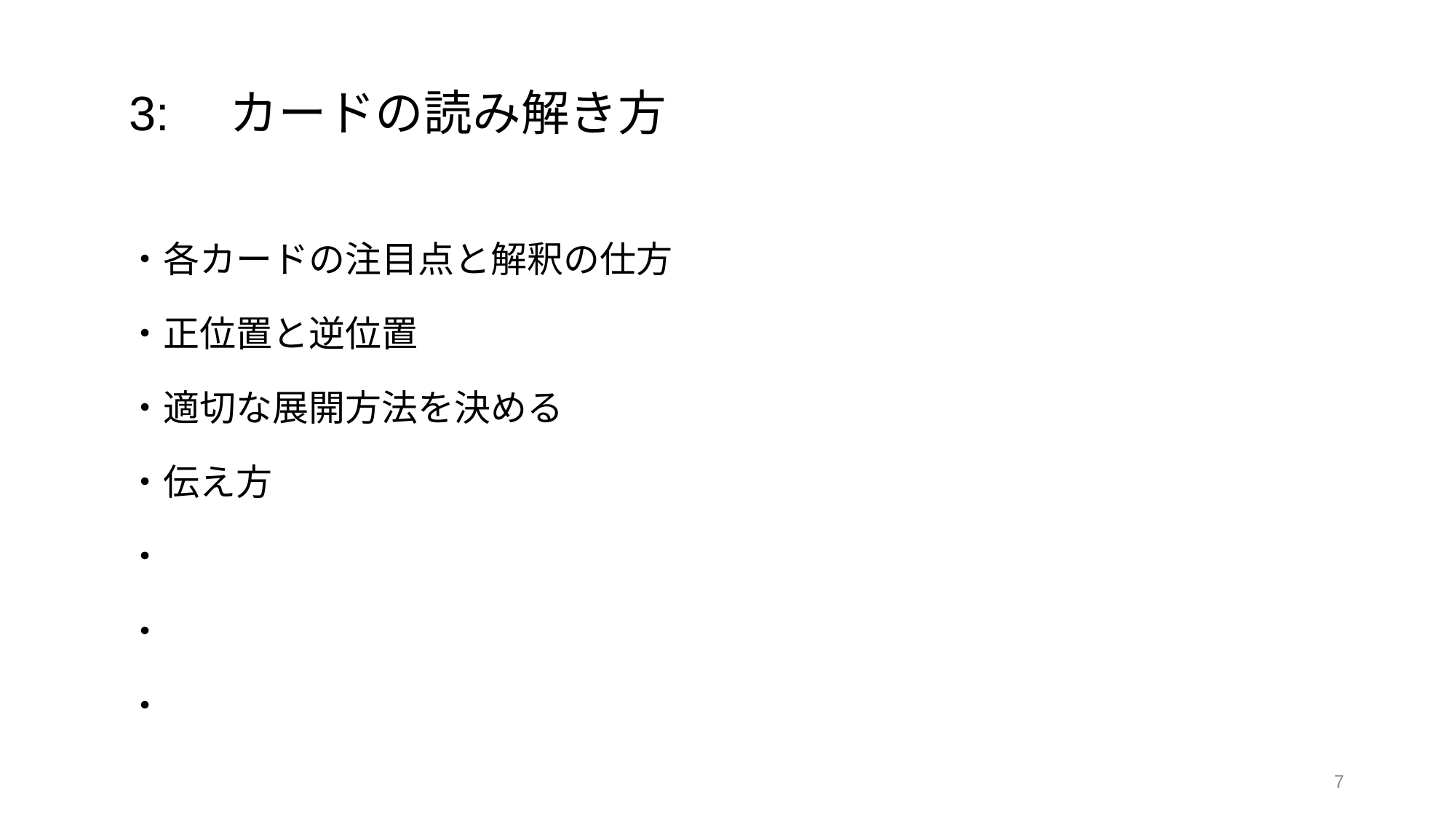

3:　カードの読み解き方
・各カードの注目点と解釈の仕方
・正位置と逆位置
・適切な展開方法を決める
・伝え方
・
・
・
7